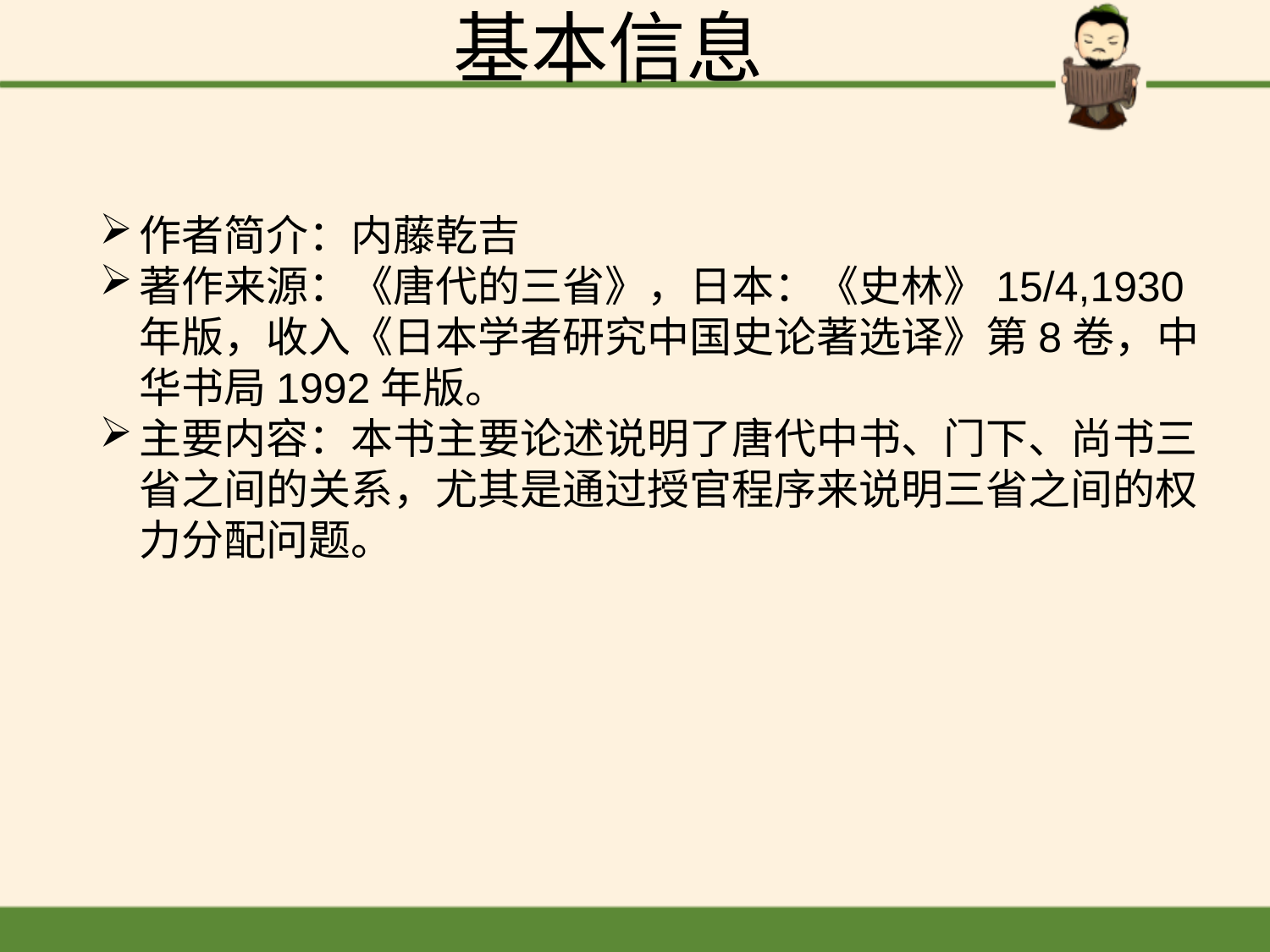

# 基本信息
作者简介：内藤乾吉
著作来源：《唐代的三省》，日本：《史林》15/4,1930年版，收入《日本学者研究中国史论著选译》第8卷，中华书局1992年版。
主要内容：本书主要论述说明了唐代中书、门下、尚书三省之间的关系，尤其是通过授官程序来说明三省之间的权力分配问题。